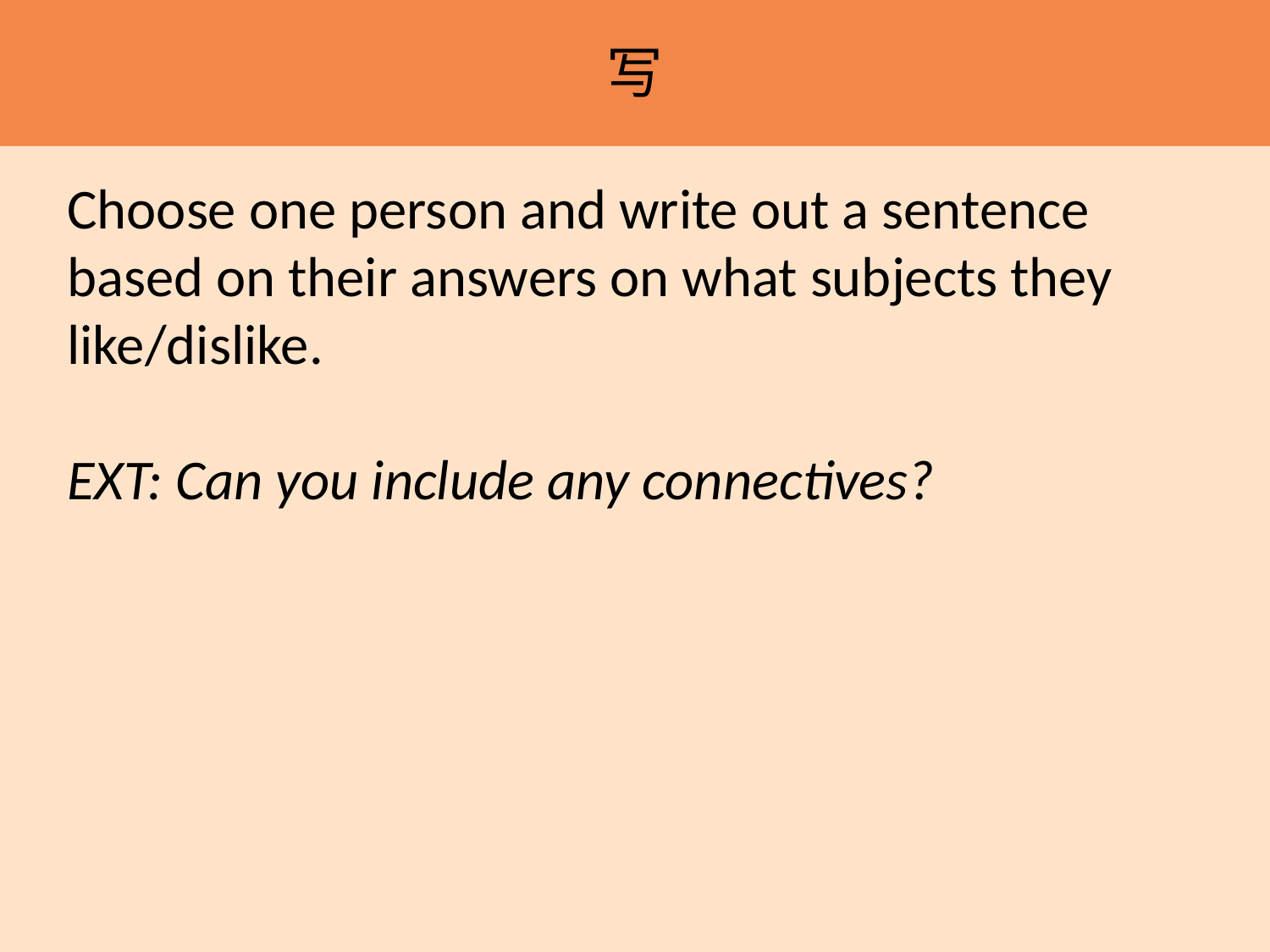

写

Choose one person and write out a sentence based on their answers on what subjects they like/dislike.

EXT: Can you include any connectives?